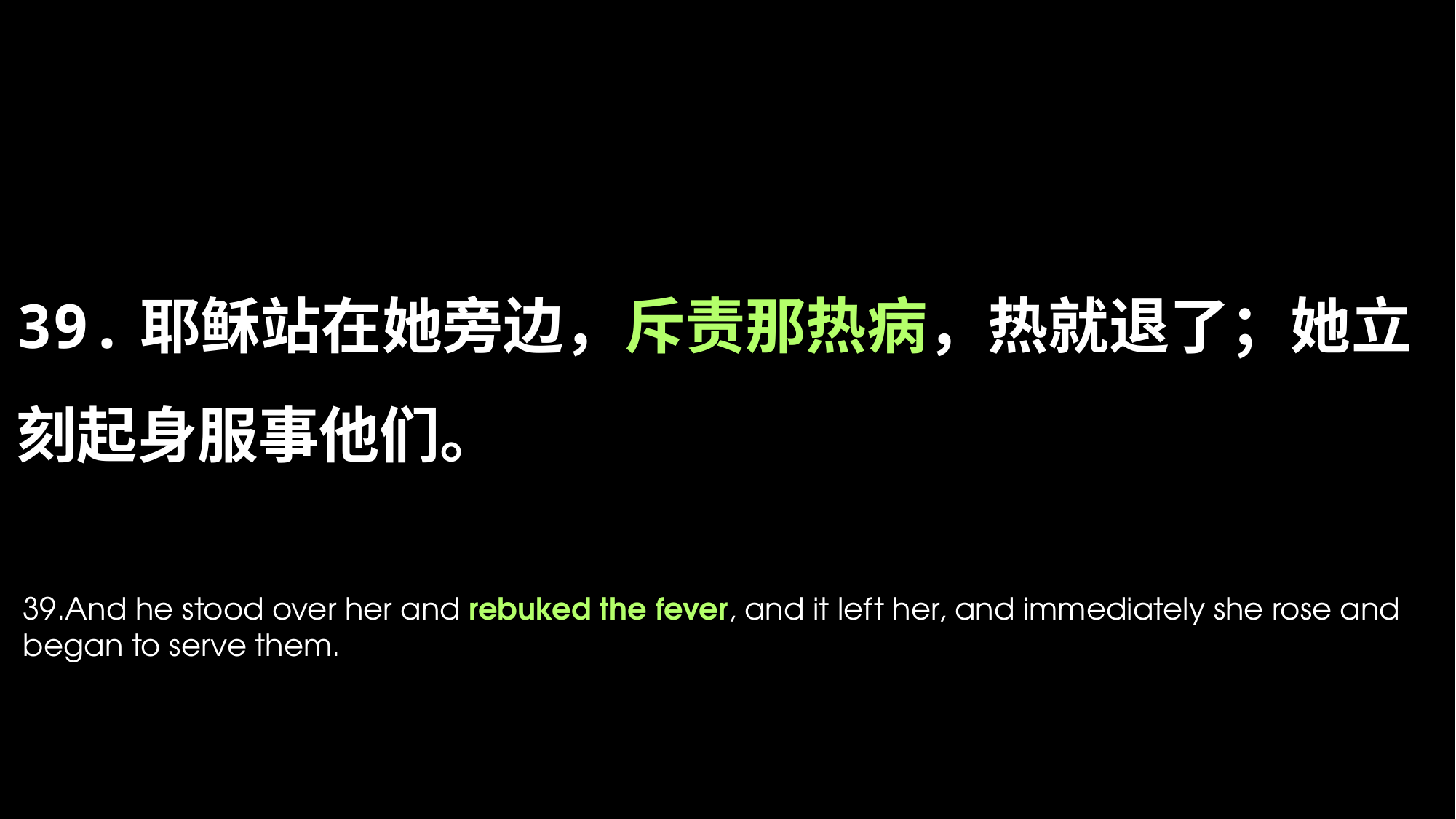

39.耶稣站在她旁边，斥责那热病，热就退了；她立刻起身服事他们。
39.And he stood over her and rebuked the fever, and it left her, and immediately she rose and began to serve them.